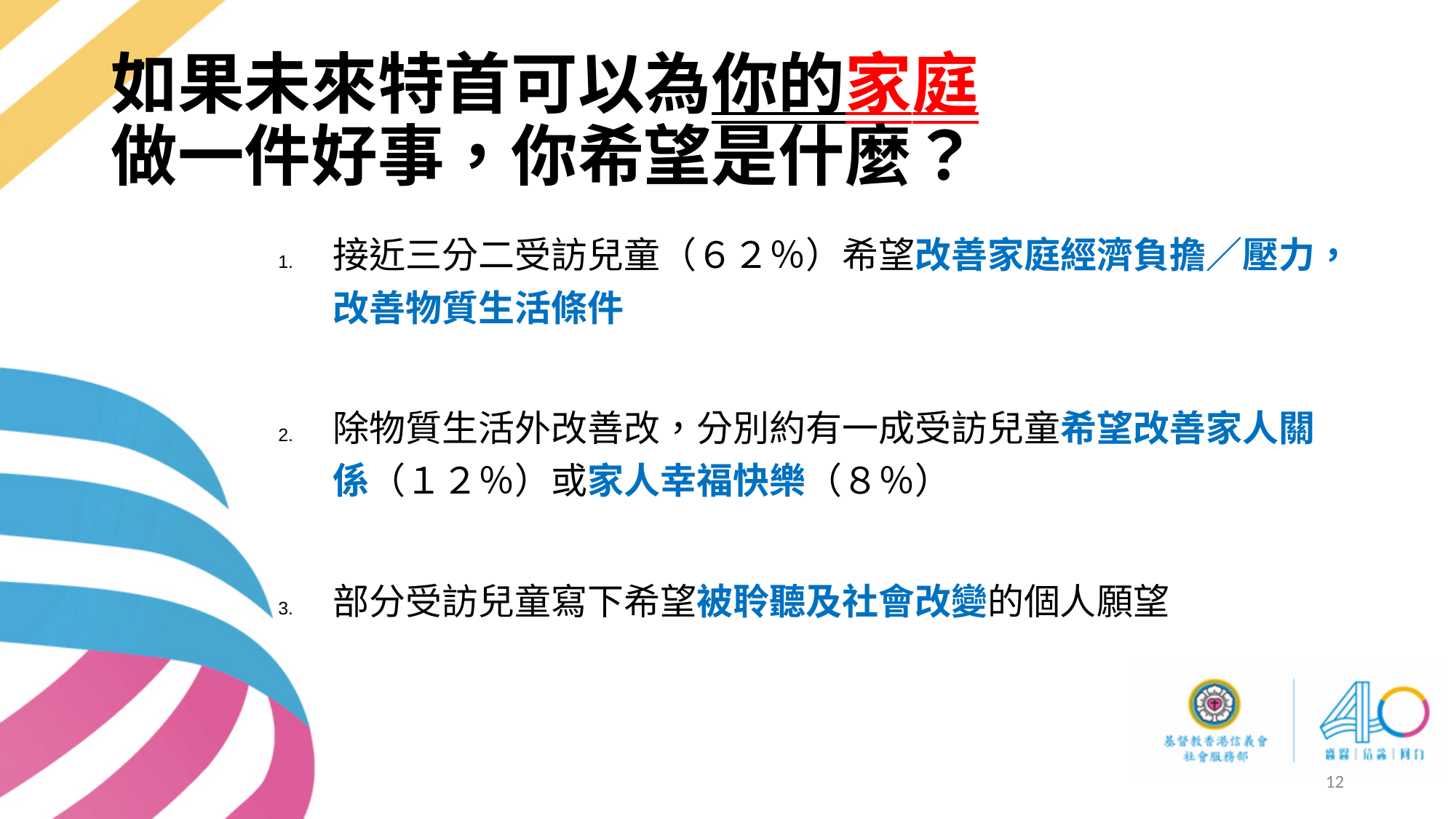

# 如果未來特首可以為你的家庭 做一件好事，你希望是什麼？
接近三分二受訪兒童（６２％）希望改善家庭經濟負擔／壓力，改善物質生活條件

除物質生活外改善改，分別約有一成受訪兒童希望改善家人關係（１２％）或家人幸福快樂（８％）

部分受訪兒童寫下希望被聆聽及社會改變的個人願望

12